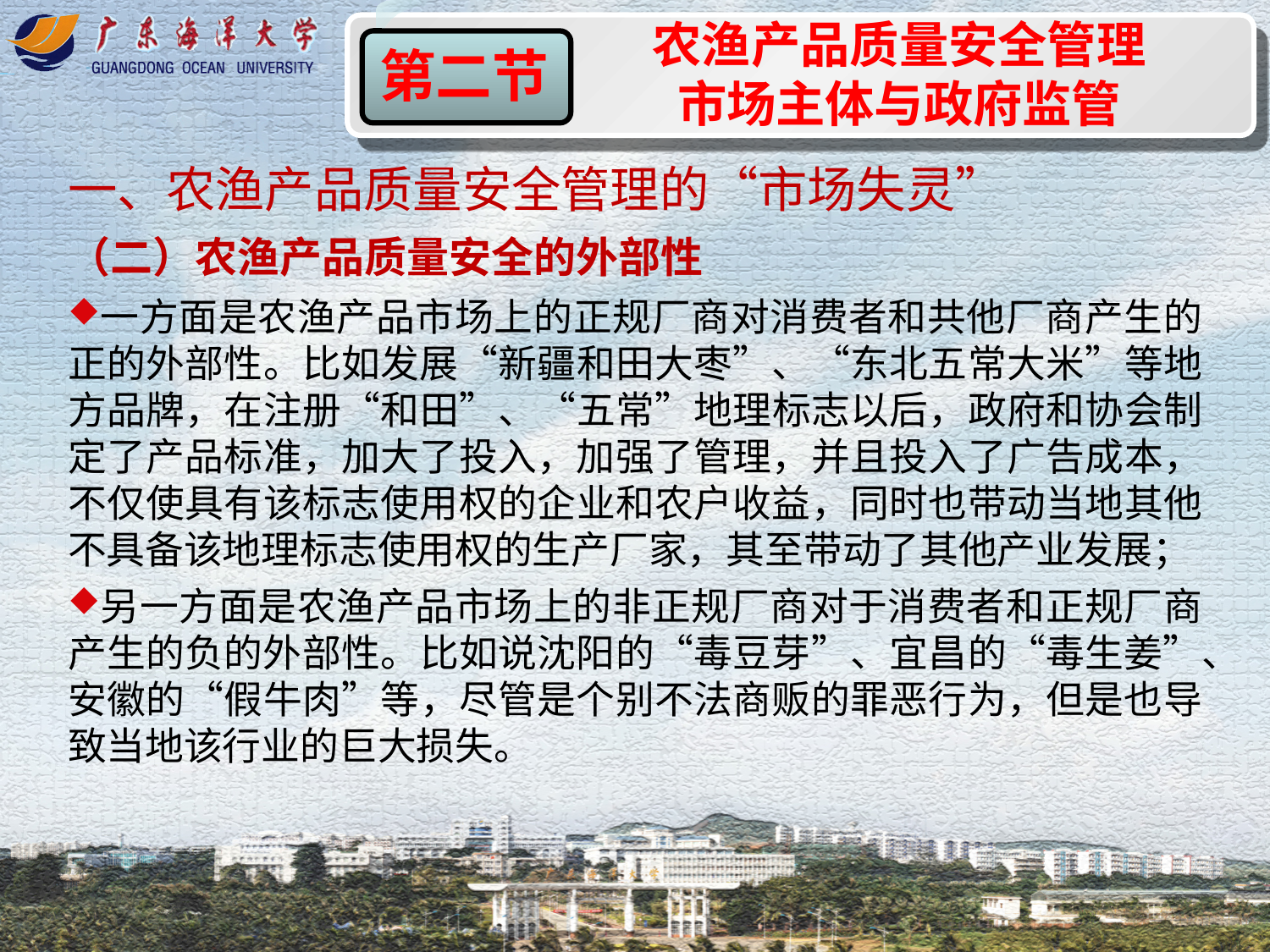

农渔产品质量安全管理市场主体与政府监管

第二节
一、农渔产品质量安全管理的“市场失灵”
（二）农渔产品质量安全的外部性
一方面是农渔产品市场上的正规厂商对消费者和共他厂商产生的正的外部性。比如发展“新疆和田大枣”、“东北五常大米”等地方品牌，在注册“和田”、“五常”地理标志以后，政府和协会制定了产品标准，加大了投入，加强了管理，并且投入了广告成本，不仅使具有该标志使用权的企业和农户收益，同时也带动当地其他不具备该地理标志使用权的生产厂家，其至带动了其他产业发展；
另一方面是农渔产品市场上的非正规厂商对于消费者和正规厂商产生的负的外部性。比如说沈阳的“毒豆芽”、宜昌的“毒生姜”、安徽的“假牛肉”等，尽管是个别不法商贩的罪恶行为，但是也导致当地该行业的巨大损失。